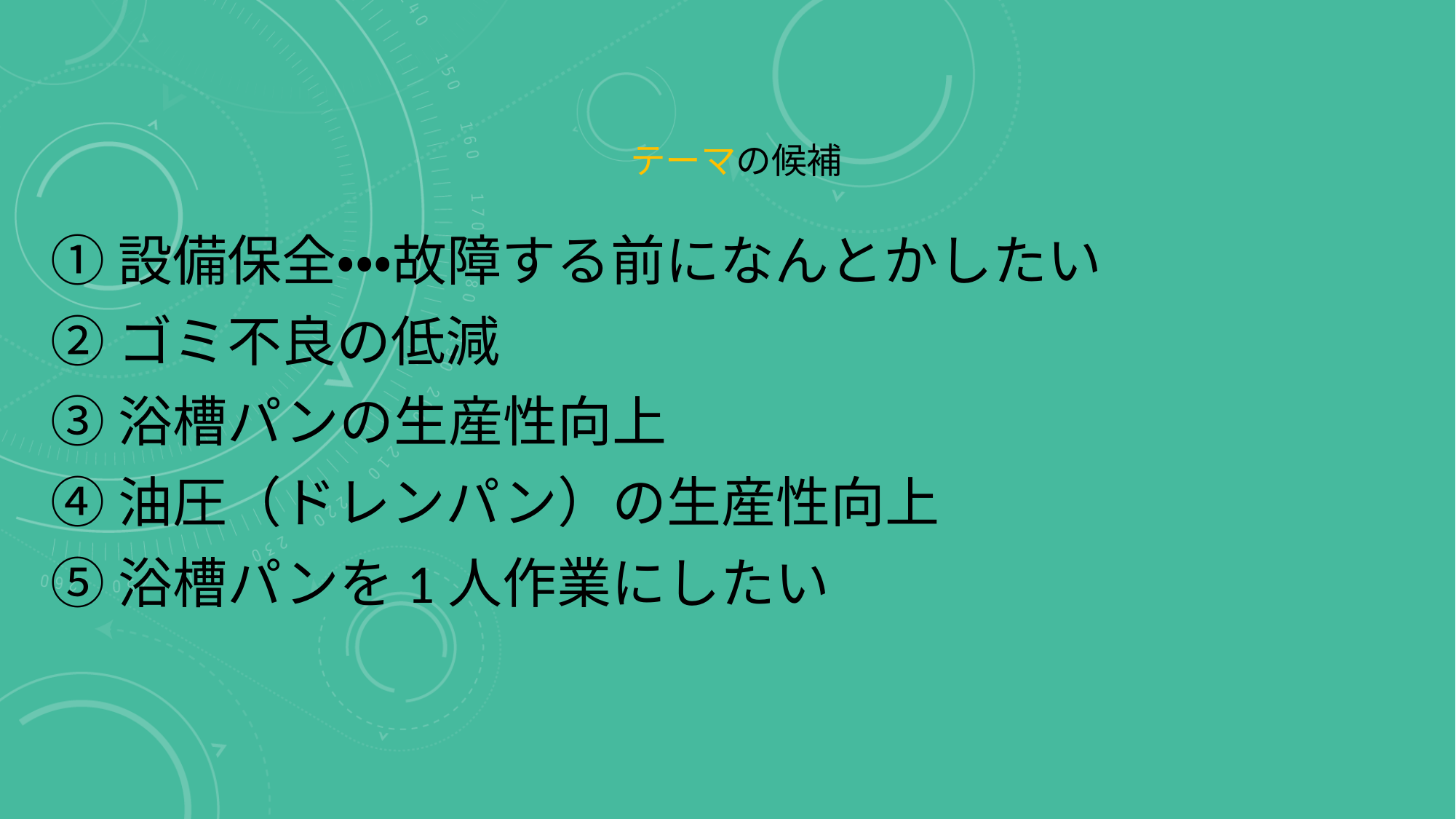

# テーマの候補
①設備保全・・・故障する前になんとかしたい
②ゴミ不良の低減
③浴槽パンの生産性向上
④油圧（ドレンパン）の生産性向上
⑤浴槽パンを1人作業にしたい